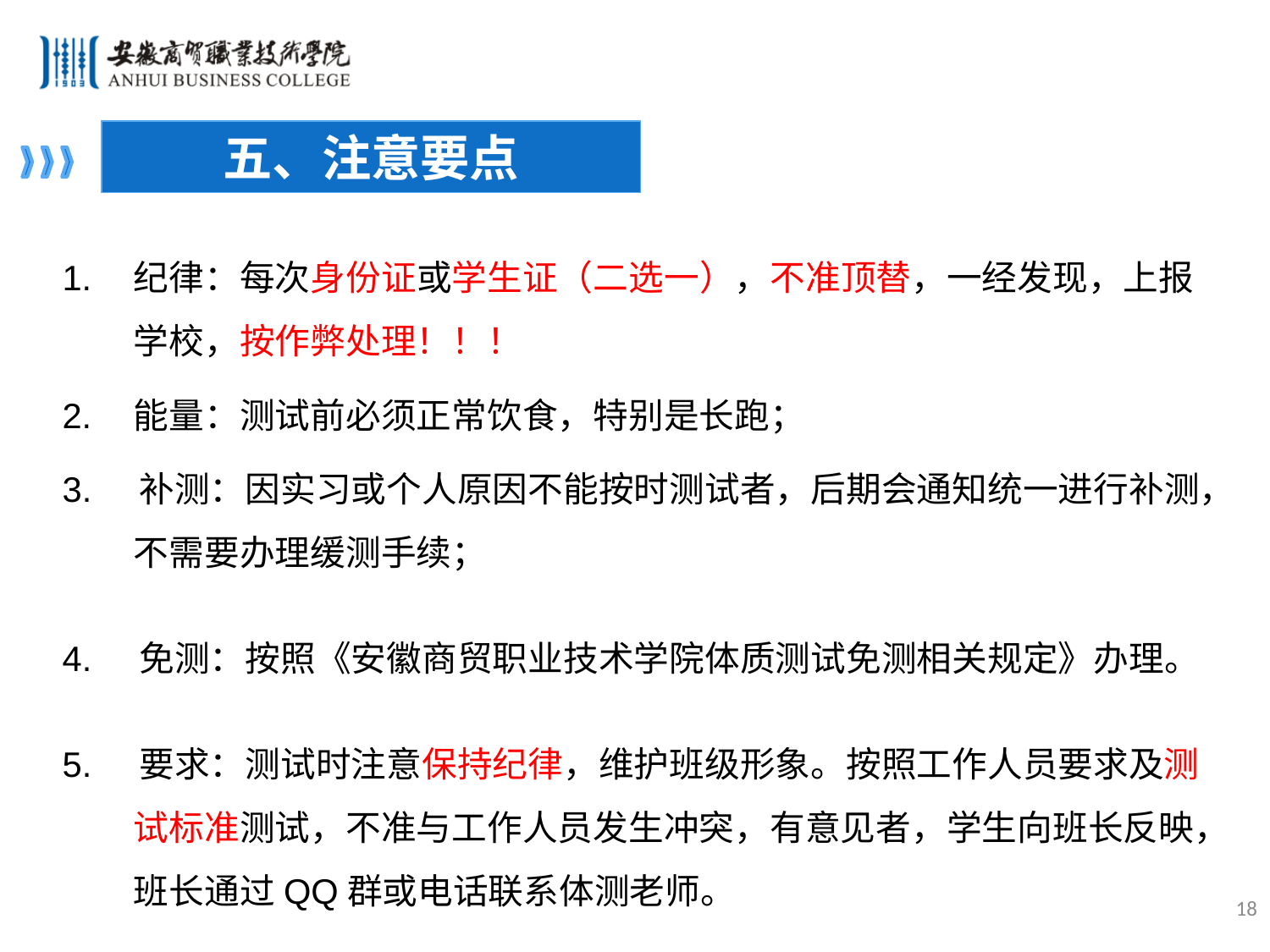

五、注意要点

纪律：每次身份证或学生证（二选一），不准顶替，一经发现，上报学校，按作弊处理！！！
能量：测试前必须正常饮食，特别是长跑；
3.    补测：因实习或个人原因不能按时测试者，后期会通知统一进行补测，不需要办理缓测手续；
4.    免测：按照《安徽商贸职业技术学院体质测试免测相关规定》办理。
5.    要求：测试时注意保持纪律，维护班级形象。按照工作人员要求及测试标准测试，不准与工作人员发生冲突，有意见者，学生向班长反映，班长通过QQ群或电话联系体测老师。

18